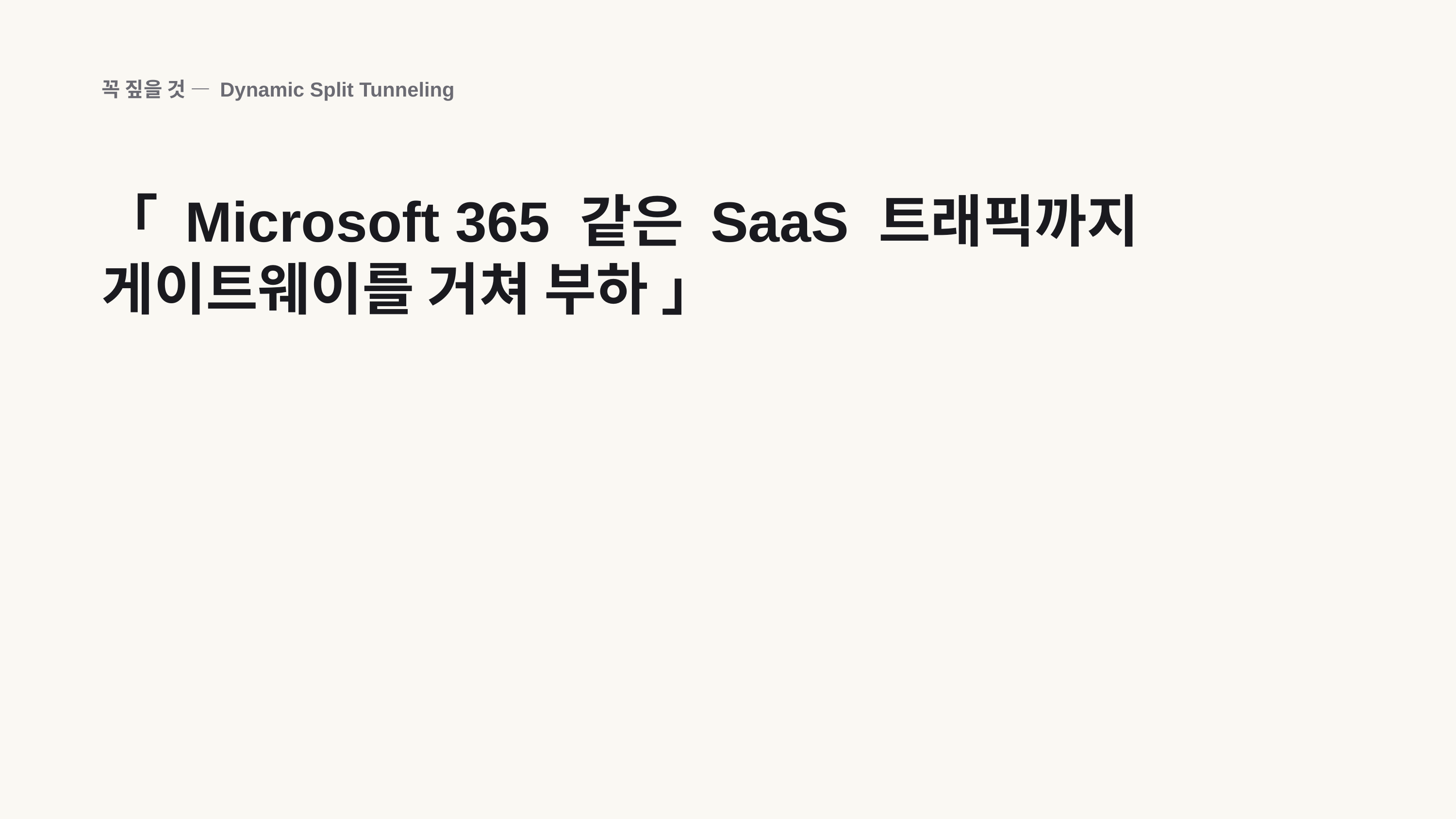

꼭 짚을 것 — Dynamic Split Tunneling
「 Microsoft 365 같은 SaaS 트래픽까지 게이트웨이를 거쳐 부하 」